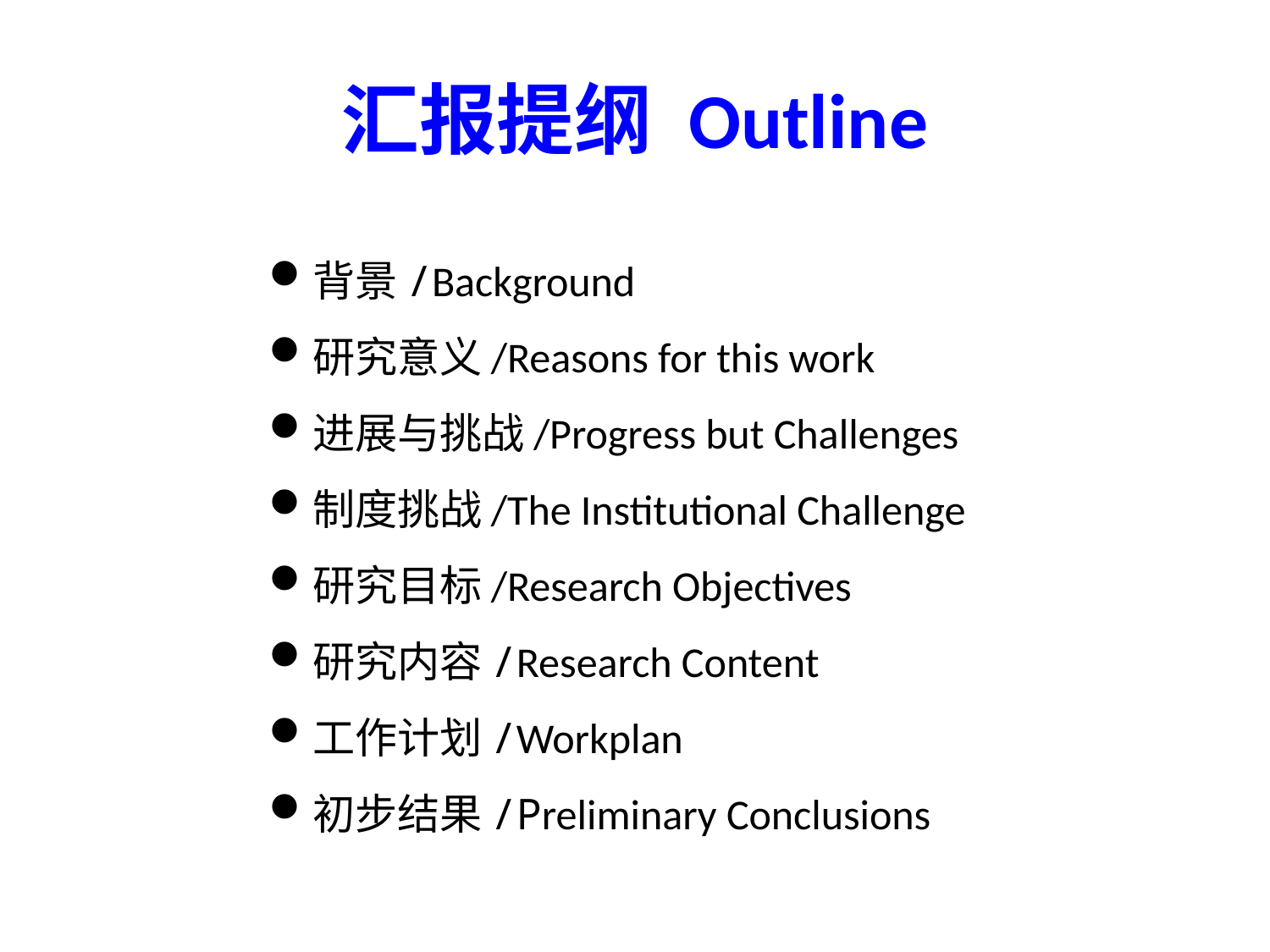

# 汇报提纲 Outline
背景/Background
研究意义/Reasons for this work
进展与挑战/Progress but Challenges
制度挑战/The Institutional Challenge
研究目标/Research Objectives
研究内容/Research Content
工作计划/Workplan
初步结果/Preliminary Conclusions